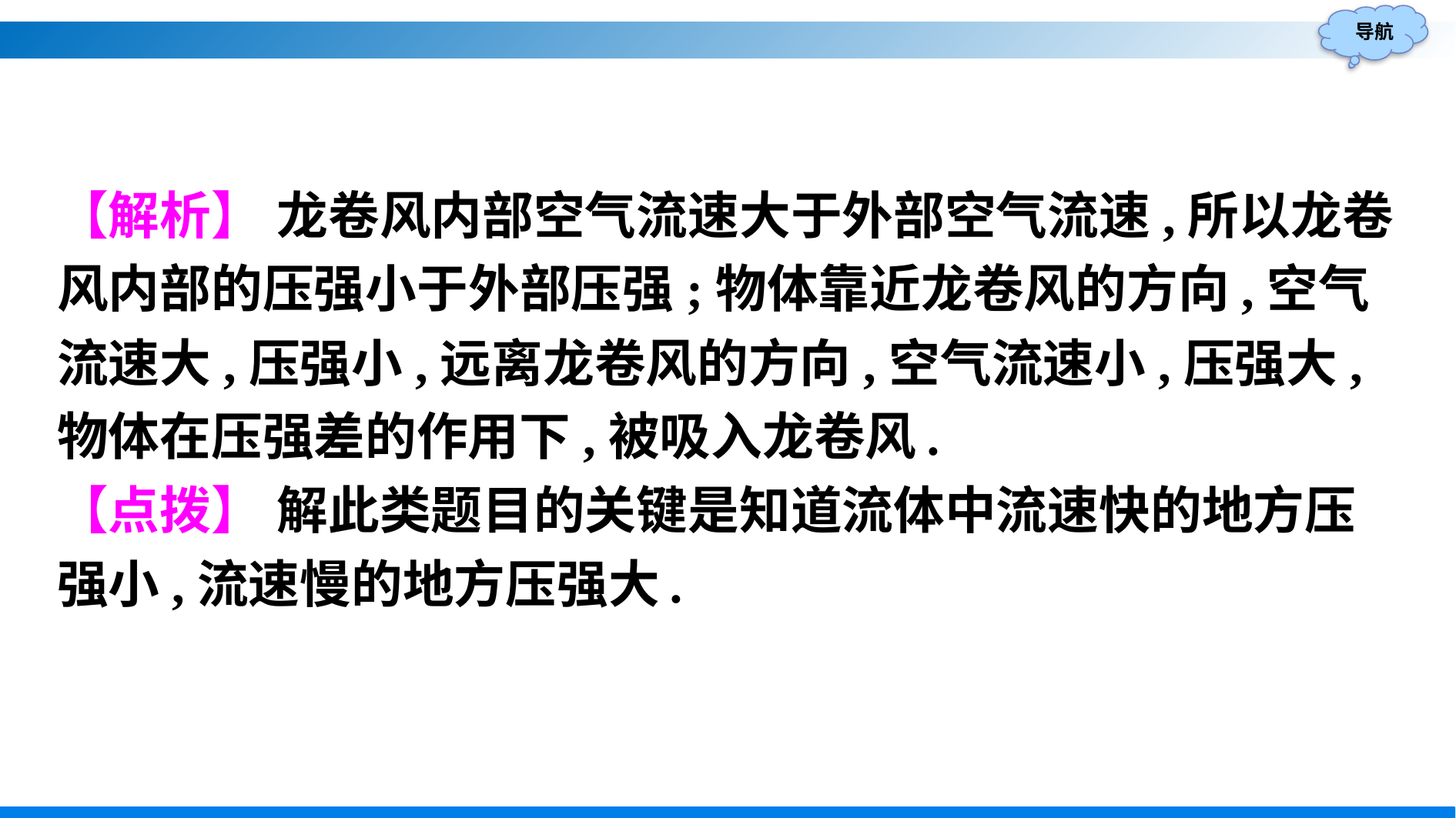

【解析】 龙卷风内部空气流速大于外部空气流速,所以龙卷风内部的压强小于外部压强;物体靠近龙卷风的方向,空气流速大,压强小,远离龙卷风的方向,空气流速小,压强大,物体在压强差的作用下,被吸入龙卷风.
【点拨】 解此类题目的关键是知道流体中流速快的地方压强小,流速慢的地方压强大.